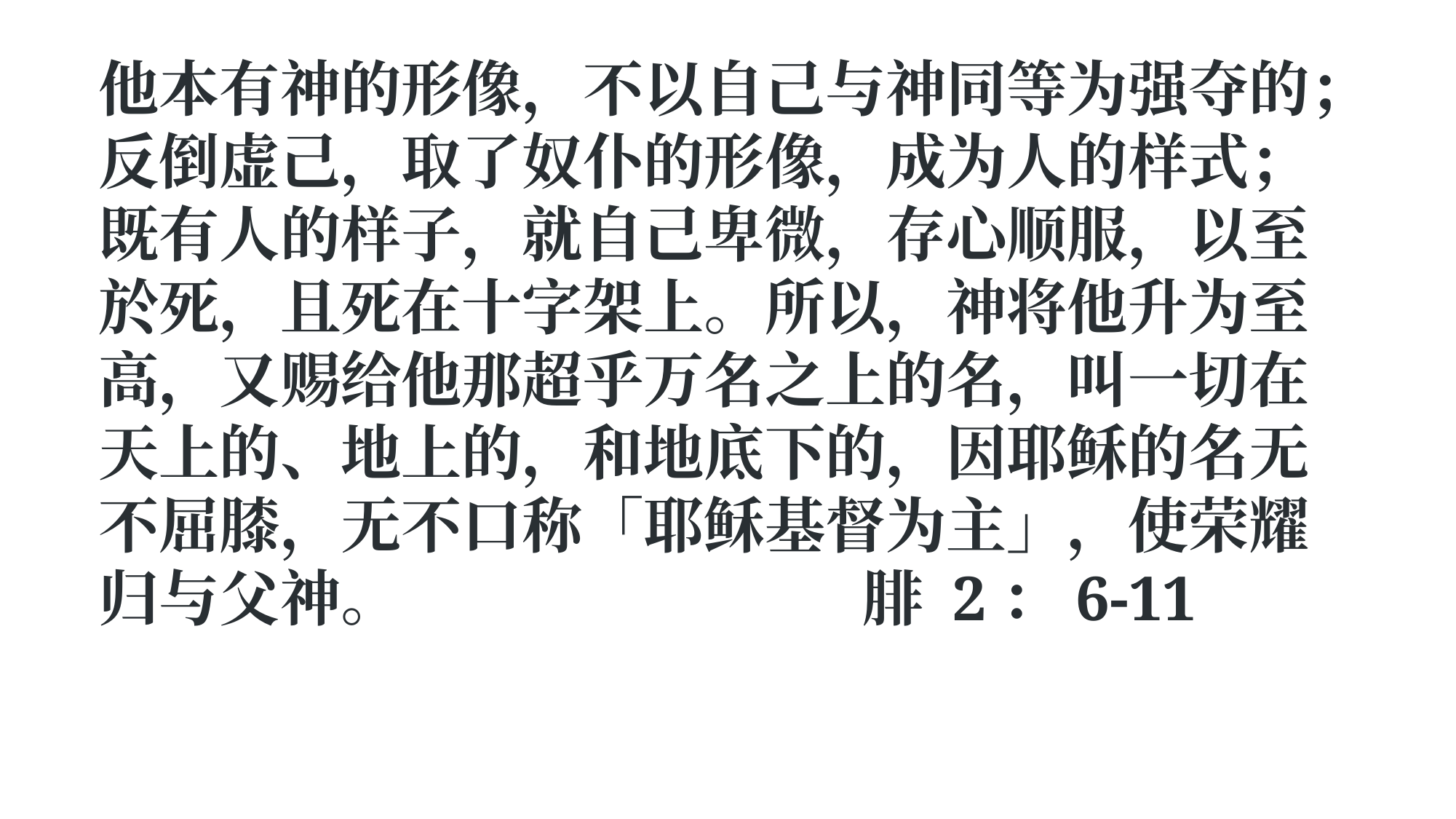

他本有神的形像，不以自己与神同等为强夺的；反倒虚己，取了奴仆的形像，成为人的样式；既有人的样子，就自己卑微，存心顺服，以至於死，且死在十字架上。所以，神将他升为至高，又赐给他那超乎万名之上的名，叫一切在天上的、地上的，和地底下的，因耶稣的名无不屈膝，无不口称「耶稣基督为主」，使荣耀归与父神。					腓 2：6-11